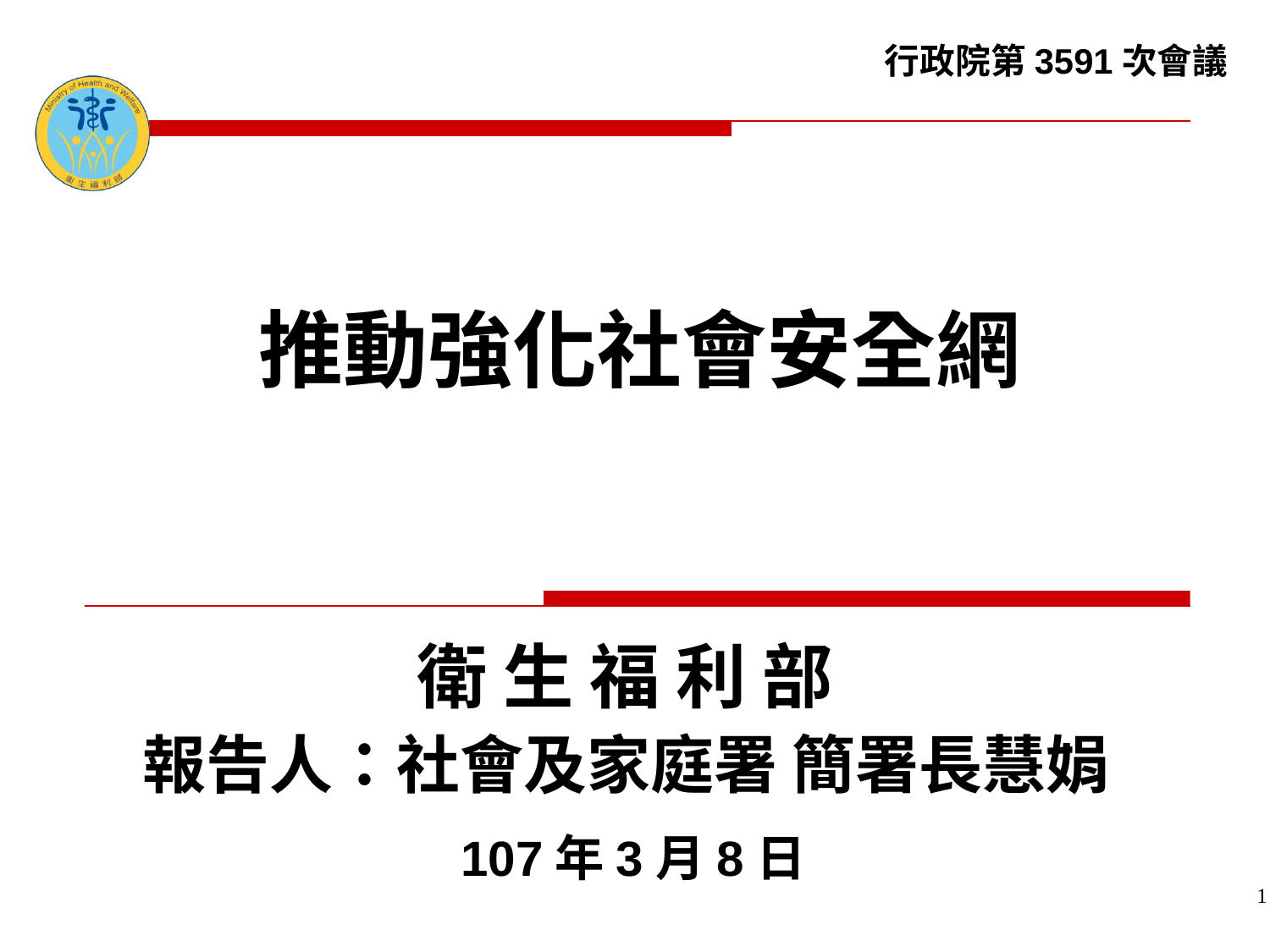

行政院第3591次會議
推動強化社會安全網

衛 生 福 利 部
報告人：社會及家庭署 簡署長慧娟
107年3月8日
1